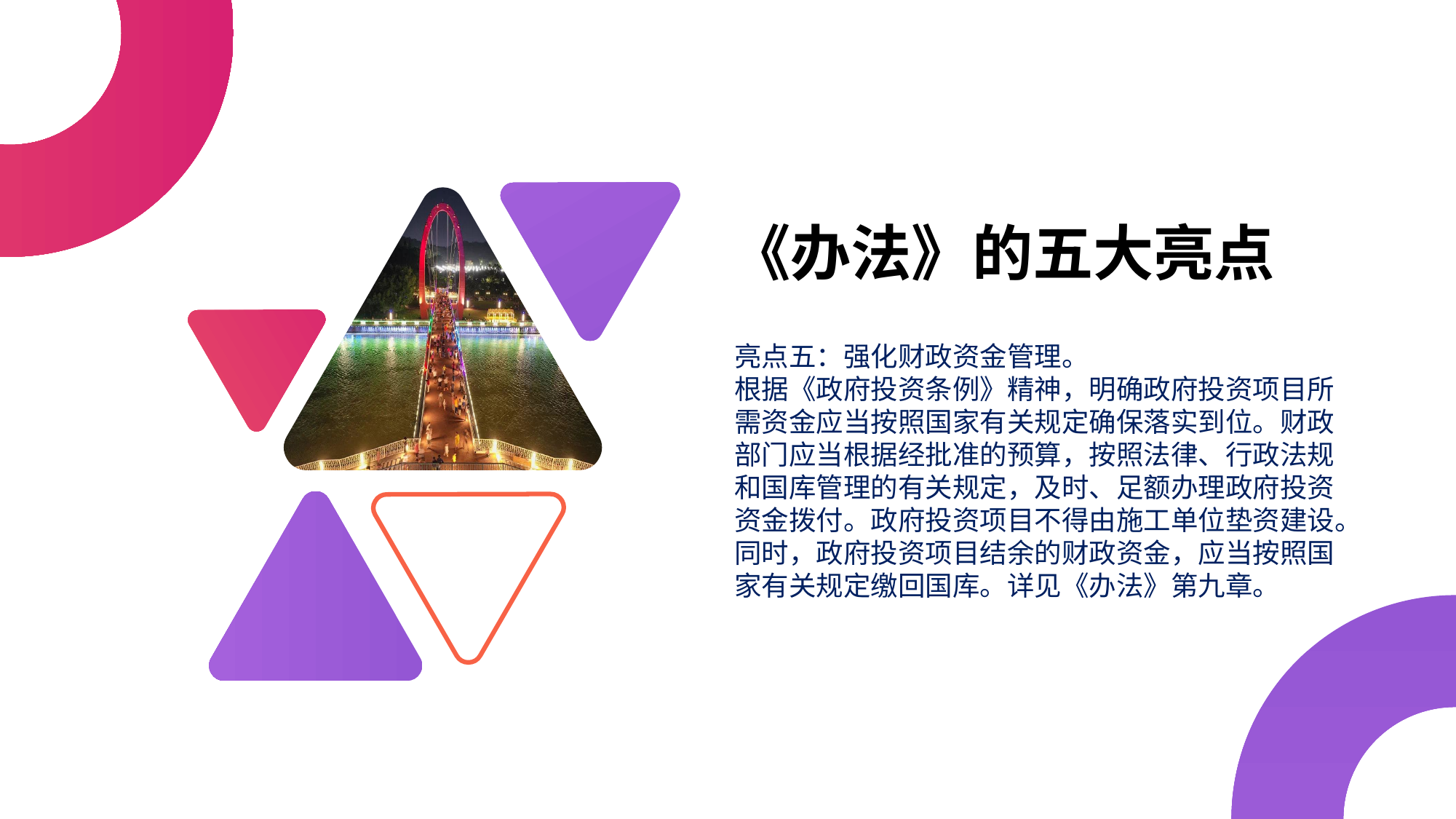

《办法》的五大亮点

亮点五：强化财政资金管理。
根据《政府投资条例》精神，明确政府投资项目所需资金应当按照国家有关规定确保落实到位。财政部门应当根据经批准的预算，按照法律、行政法规和国库管理的有关规定，及时、足额办理政府投资资金拨付。政府投资项目不得由施工单位垫资建设。同时，政府投资项目结余的财政资金，应当按照国家有关规定缴回国库。详见《办法》第九章。